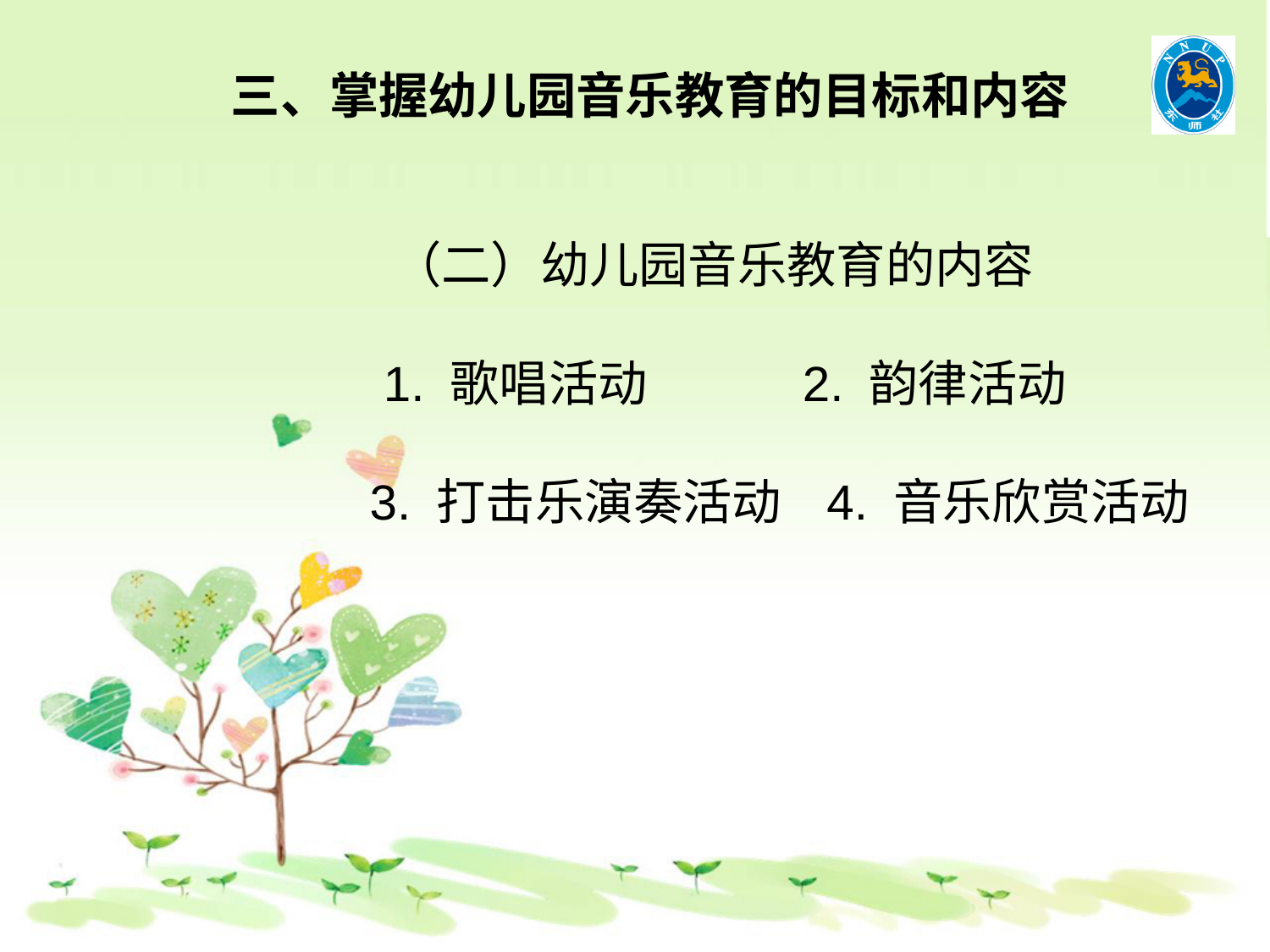

三、掌握幼儿园音乐教育的目标和内容
 （二）幼儿园音乐教育的内容
 1. 歌唱活动             2. 韵律活动
3. 打击乐演奏活动   4. 音乐欣赏活动